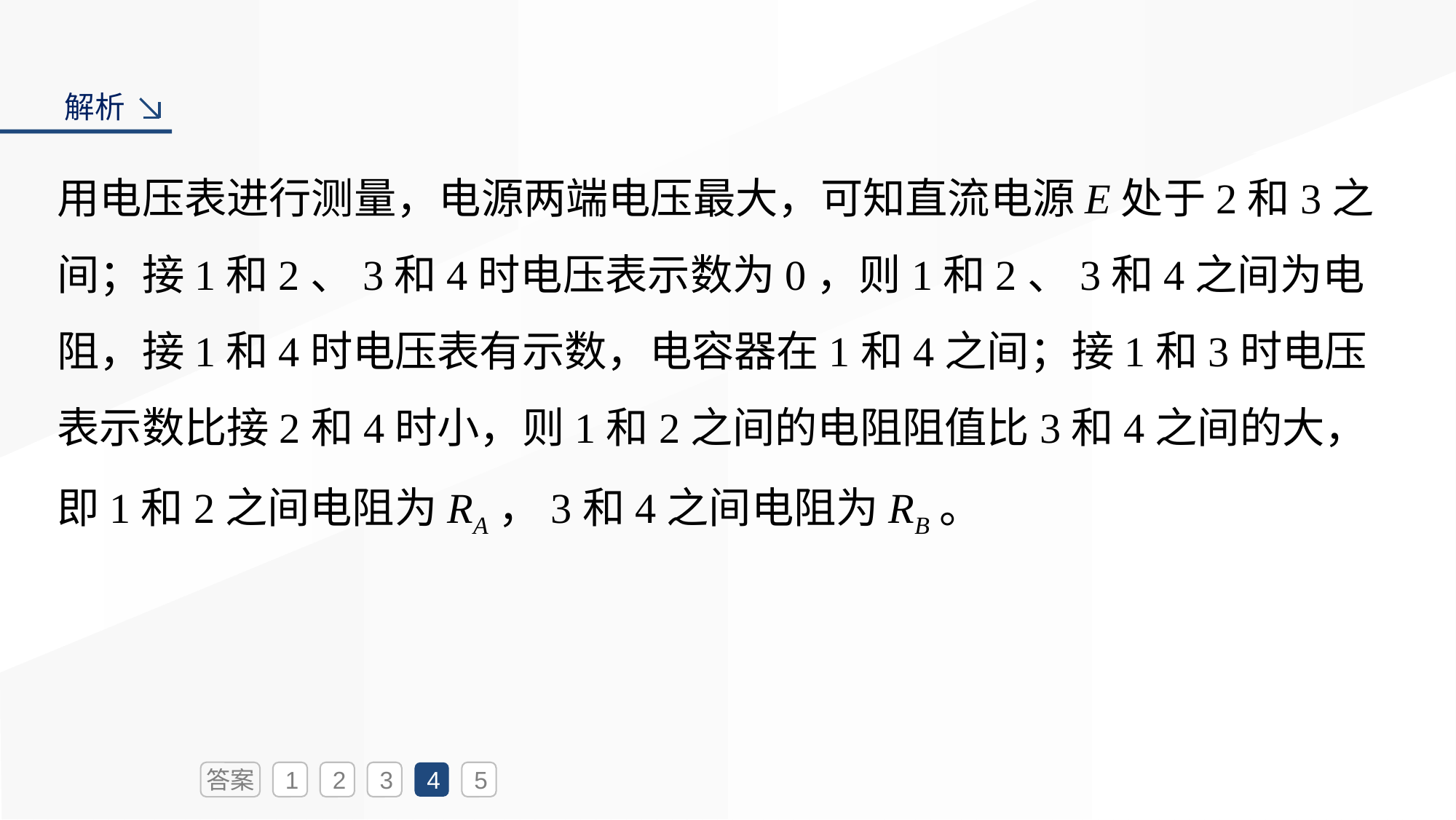

解析

用电压表进行测量，电源两端电压最大，可知直流电源E处于2和3之间；接1和2、3和4时电压表示数为0，则1和2、3和4之间为电阻，接1和4时电压表有示数，电容器在1和4之间；接1和3时电压表示数比接2和4时小，则1和2之间的电阻阻值比3和4之间的大，即1和2之间电阻为RA，3和4之间电阻为RB。
答案
1
2
3
4
5